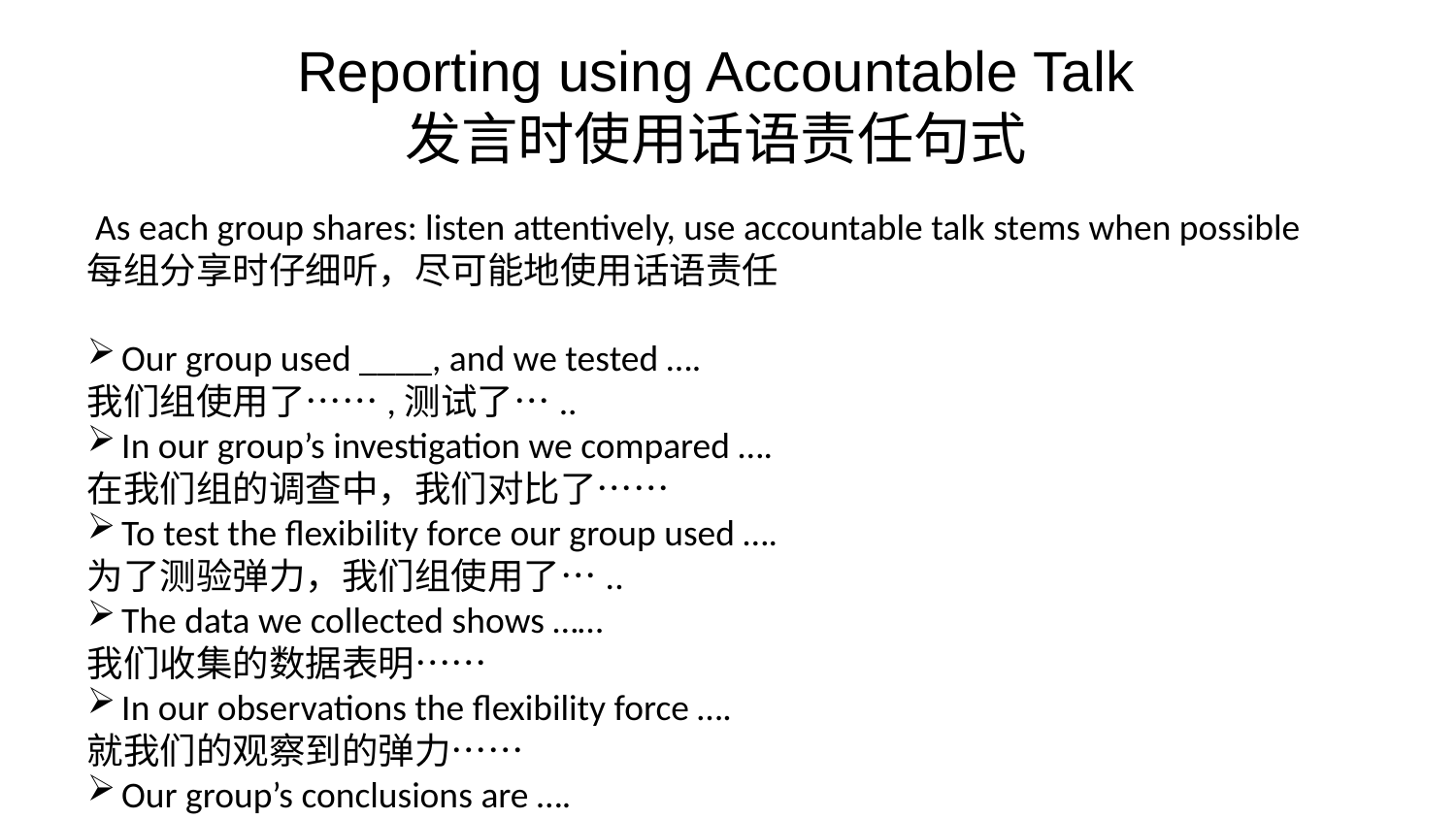

# Reporting using Accountable Talk 发言时使用话语责任句式
 As each group shares: listen attentively, use accountable talk stems when possible
每组分享时仔细听，尽可能地使用话语责任

Our group used ____, and we tested ….
我们组使用了……,测试了…..
In our group’s investigation we compared ….
在我们组的调查中，我们对比了……
To test the flexibility force our group used ….
为了测验弹力，我们组使用了…..
The data we collected shows ……
我们收集的数据表明……
In our observations the flexibility force ….
就我们的观察到的弹力……
Our group’s conclusions are ….
我们组的结论为……
Analyzing the data we conclude ….
分析数据后，我们总结出….